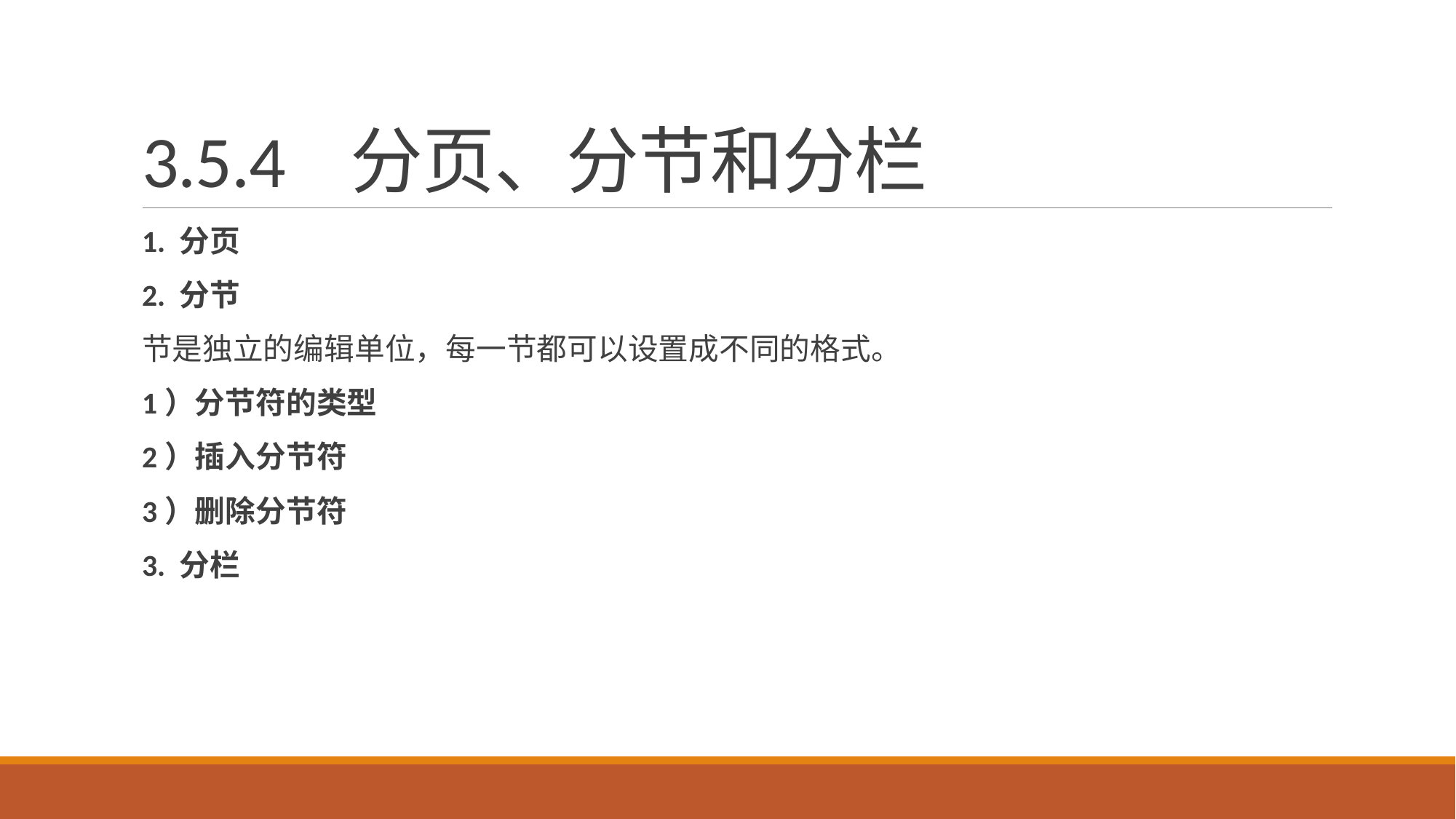

# 3.5.4   分页、分节和分栏
1. 分页
2. 分节
节是独立的编辑单位，每一节都可以设置成不同的格式。
1）分节符的类型
2）插入分节符
3）删除分节符
3. 分栏